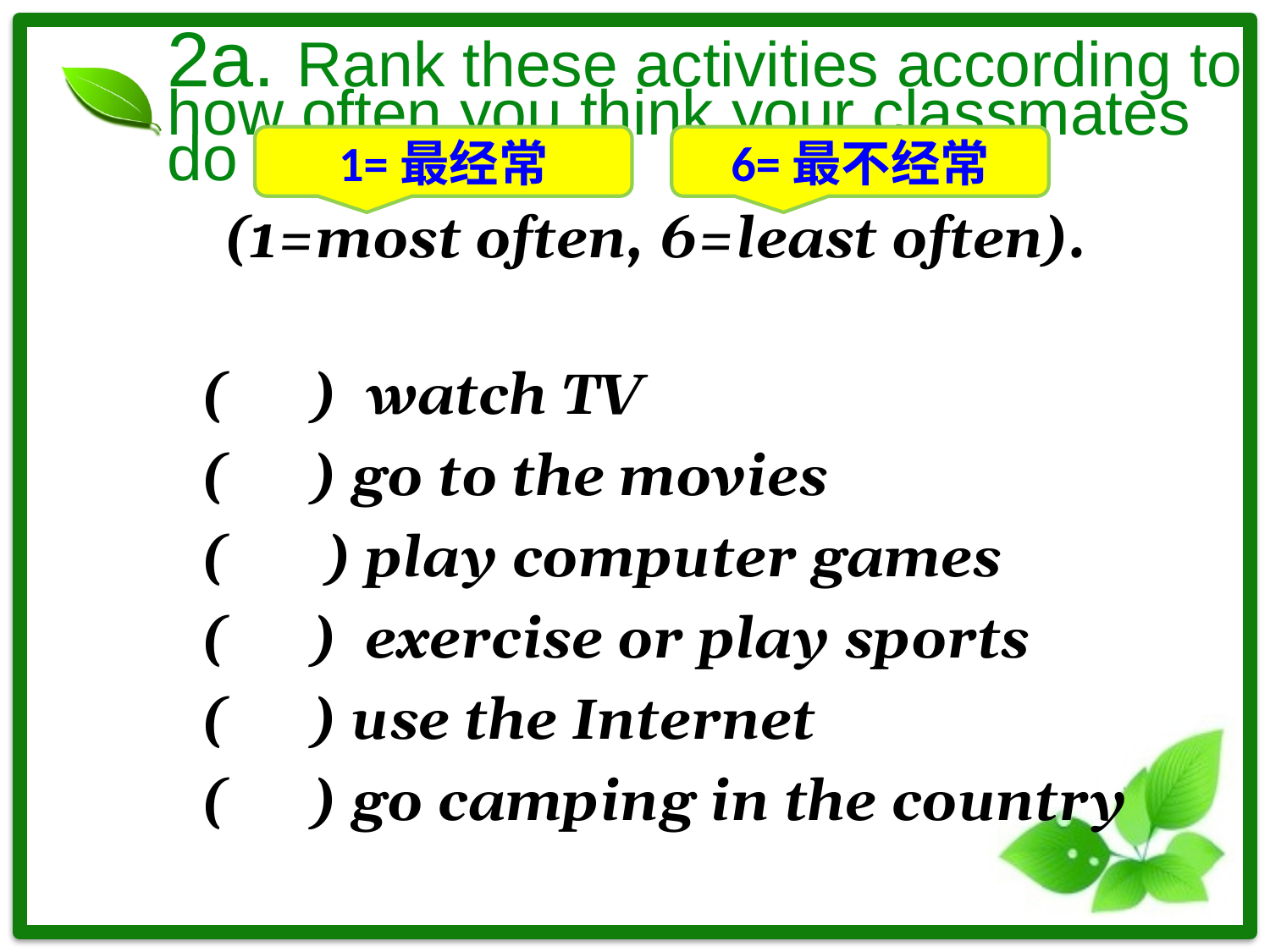

# 2a. Rank these activities according to how often you think your classmates do them.
1=最经常
6=最不经常
(1=most often, 6=least often).
 (      )  watch TV
 (      ) go to the movies
 (       ) play computer games
 (      )  exercise or play sports
 (      ) use the Internet
 (      ) go camping in the country